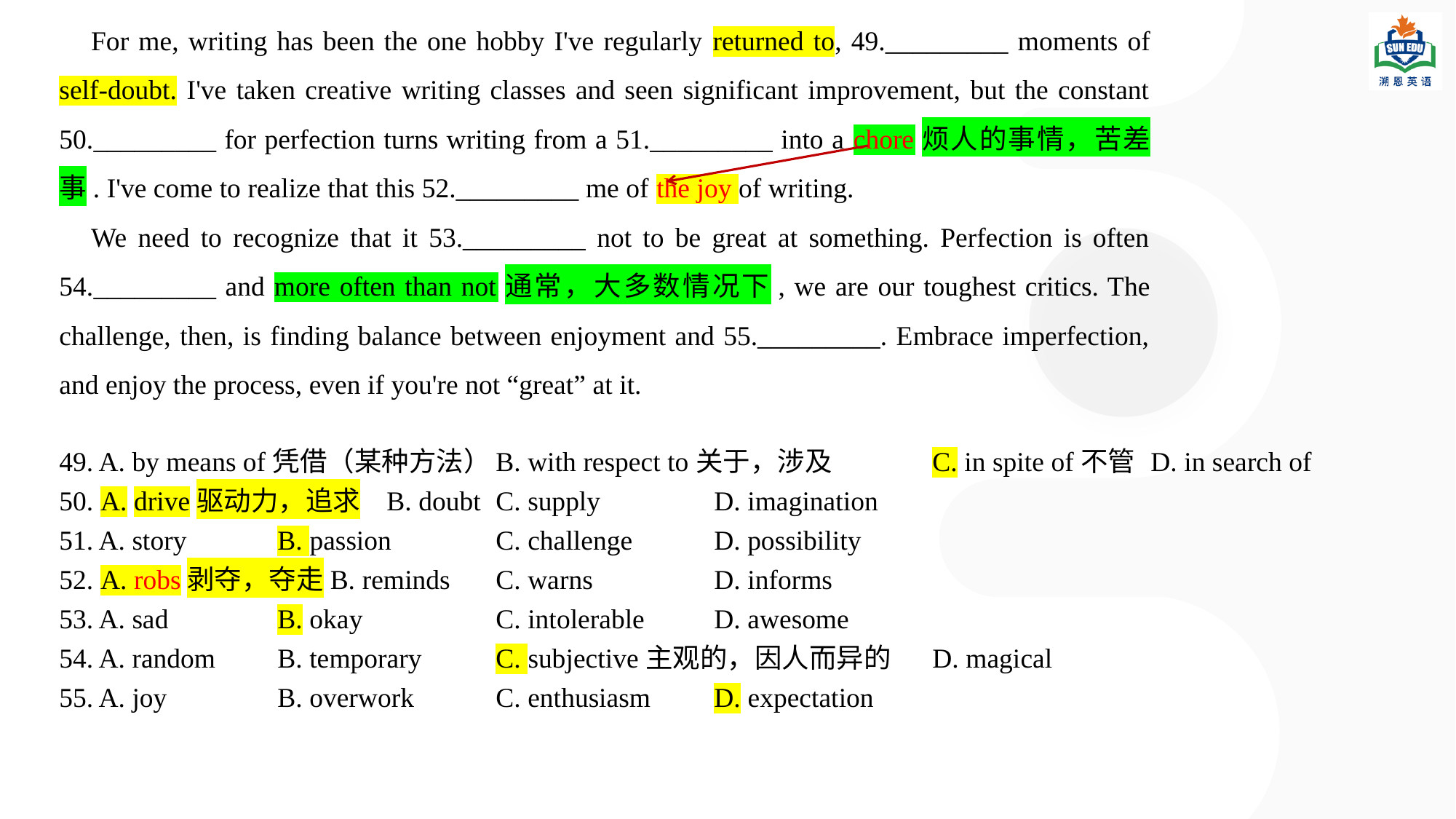

For me, writing has been the one hobby I've regularly returned to, 49._________ moments of self-doubt. I've taken creative writing classes and seen significant improvement, but the constant 50._________ for perfection turns writing from a 51._________ into a chore烦人的事情，苦差事. I've come to realize that this 52._________ me of the joy of writing.
We need to recognize that it 53._________ not to be great at something. Perfection is often 54._________ and more often than not通常，大多数情况下, we are our toughest critics. The challenge, then, is finding balance between enjoyment and 55._________. Embrace imperfection, and enjoy the process, even if you're not “great” at it.
49. A. by means of凭借（某种方法）	B. with respect to关于，涉及	C. in spite of不管	D. in search of
50. A. drive驱动力，追求	B. doubt	C. supply		D. imagination
51. A. story	B. passion	C. challenge	D. possibility
52. A. robs剥夺，夺走B. reminds	C. warns		D. informs
53. A. sad	B. okay		C. intolerable	D. awesome
54. A. random	B. temporary	C. subjective主观的，因人而异的	D. magical
55. A. joy		B. overwork	C. enthusiasm	D. expectation